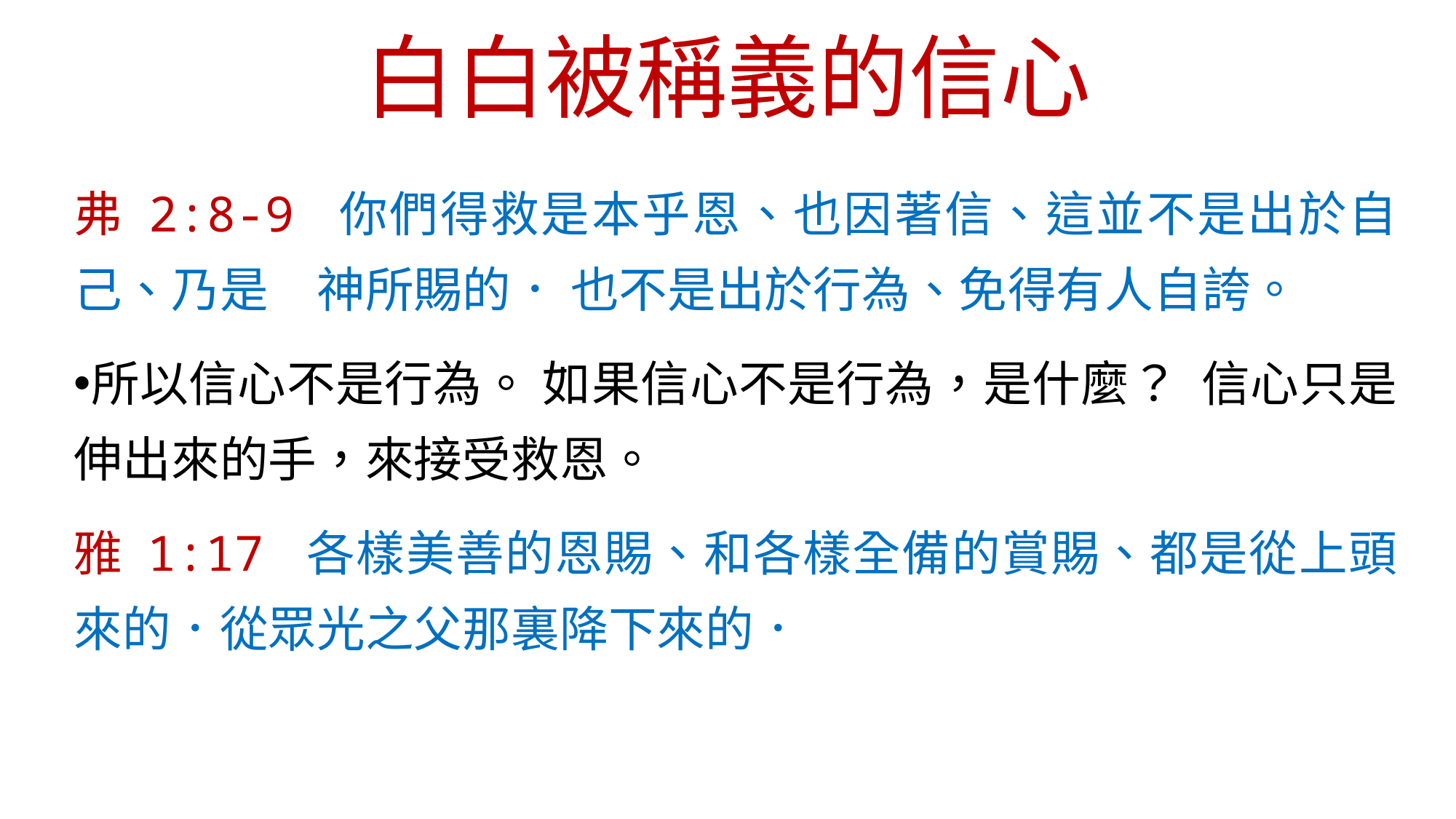

# 白白被稱義的信心
弗 2:8-9 你們得救是本乎恩、也因著信、這並不是出於自己、乃是　神所賜的． 也不是出於行為、免得有人自誇。
所以信心不是行為。 如果信心不是行為，是什麼？  信心只是伸出來的手，來接受救恩。
雅 1:17 各樣美善的恩賜、和各樣全備的賞賜、都是從上頭來的．從眾光之父那裏降下來的．